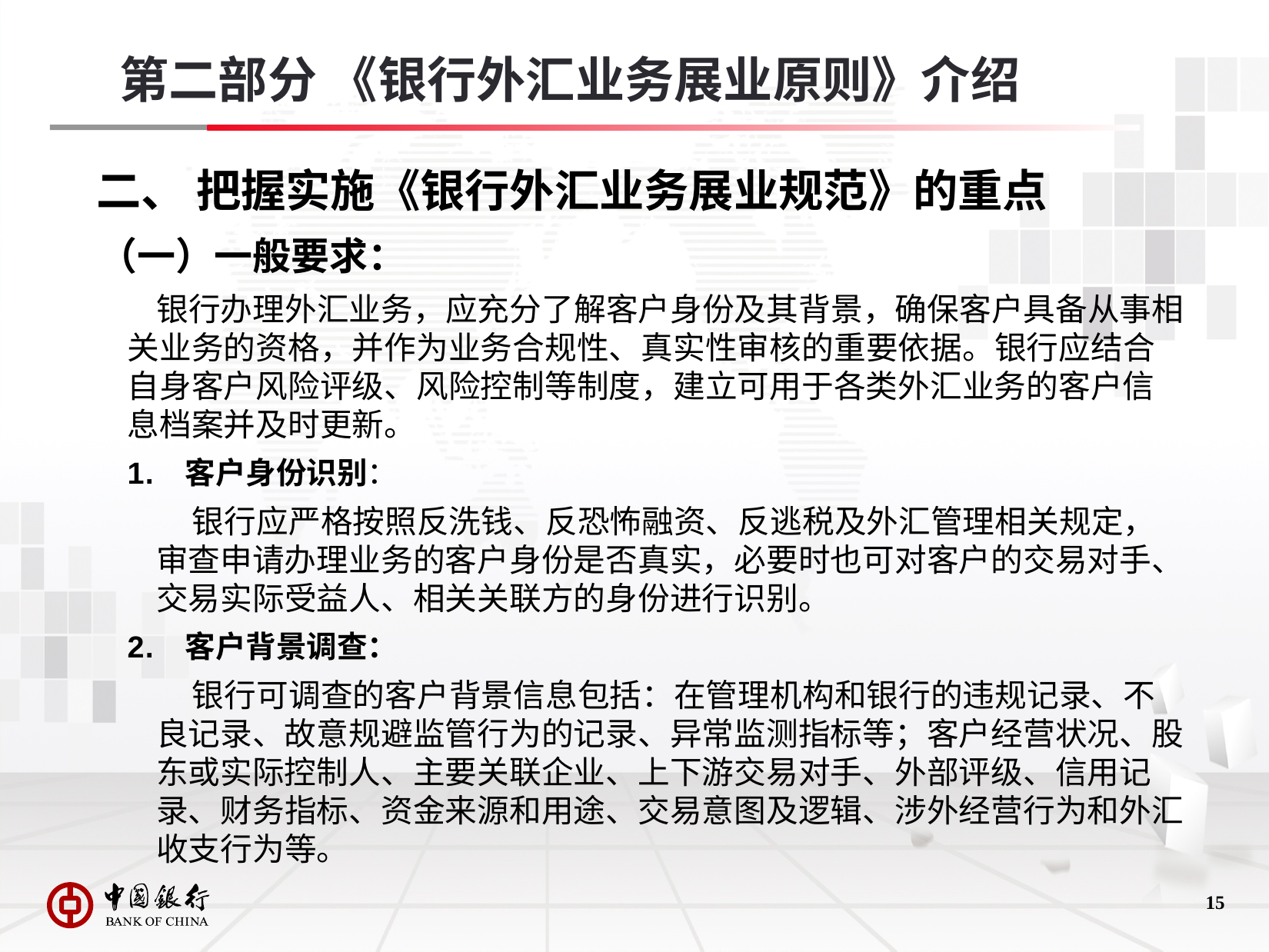

第二部分 《银行外汇业务展业原则》介绍
# 二、 把握实施《银行外汇业务展业规范》的重点
（一）一般要求：
   银行办理外汇业务，应充分了解客户身份及其背景，确保客户具备从事相关业务的资格，并作为业务合规性、真实性审核的重要依据。银行应结合自身客户风险评级、风险控制等制度，建立可用于各类外汇业务的客户信息档案并及时更新。
客户身份识别：
    银行应严格按照反洗钱、反恐怖融资、反逃税及外汇管理相关规定，审查申请办理业务的客户身份是否真实，必要时也可对客户的交易对手、交易实际受益人、相关关联方的身份进行识别。
客户背景调查：
    银行可调查的客户背景信息包括：在管理机构和银行的违规记录、不良记录、故意规避监管行为的记录、异常监测指标等；客户经营状况、股东或实际控制人、主要关联企业、上下游交易对手、外部评级、信用记录、财务指标、资金来源和用途、交易意图及逻辑、涉外经营行为和外汇收支行为等。
15